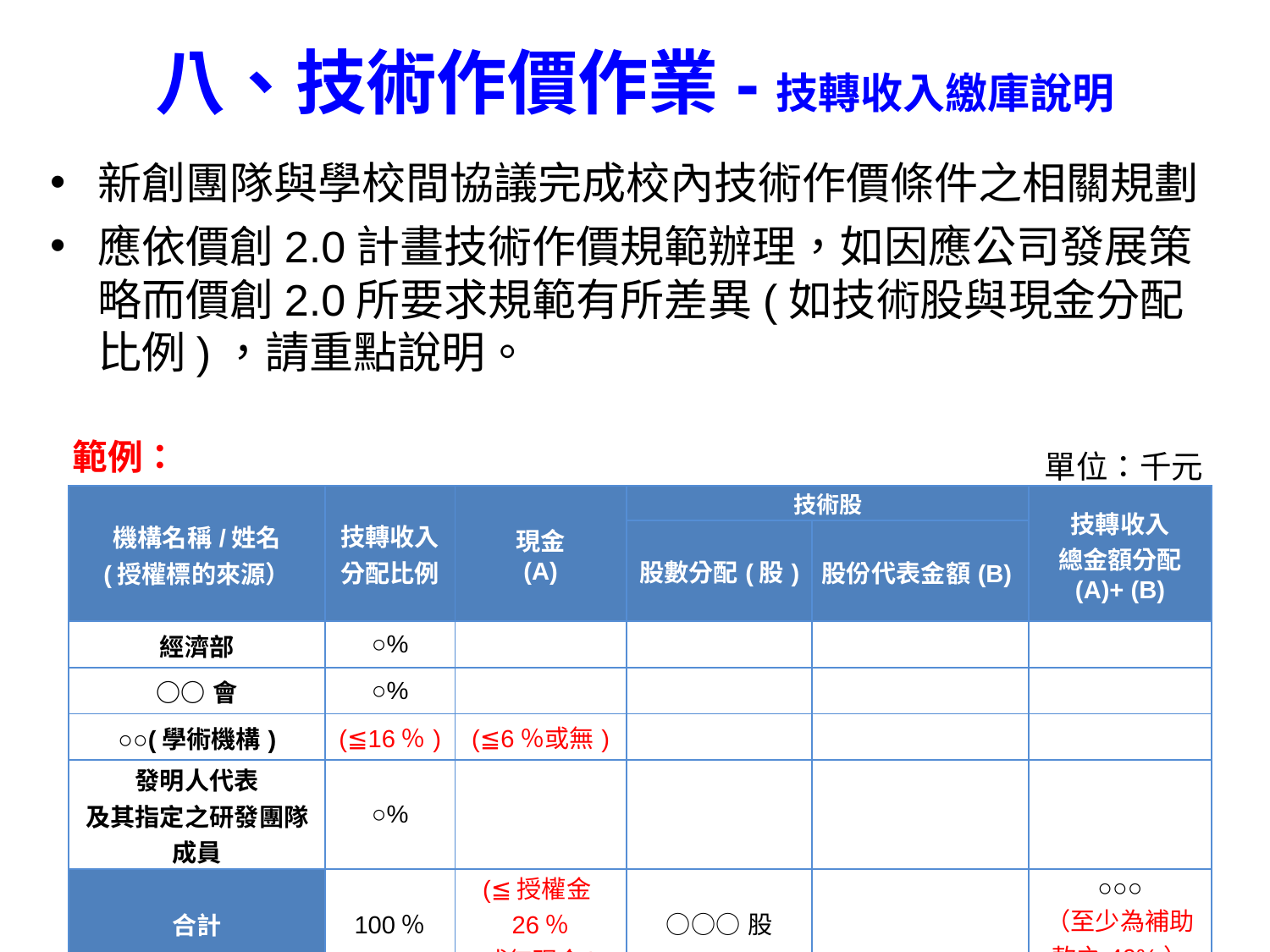

# 八、技術作價作業-技轉收入繳庫說明
新創團隊與學校間協議完成校內技術作價條件之相關規劃
應依價創2.0計畫技術作價規範辦理，如因應公司發展策略而價創2.0所要求規範有所差異(如技術股與現金分配比例)，請重點說明。
範例：
單位：千元
| 機構名稱/姓名 (授權標的來源） | 技轉收入 分配比例 | 現金 (A) | 技術股 |  | 技轉收入 總金額分配 (A)+ (B) |
| --- | --- | --- | --- | --- | --- |
|  |  |  | 股數分配(股) | 股份代表金額(B) |  |
| 經濟部 | ○% |  |  |  |  |
| ○○會 | ○% |  |  |  |  |
| ○○(學術機構) | (≦16％) | (≦6％或無) |  |  |  |
| 發明人代表 及其指定之研發團隊成員 | ○% |  |  |  |  |
| 合計 | 100％ | (≦授權金26％ 或無現金) | ○○○股 |  | ○○○ （至少為補助款之40%） |